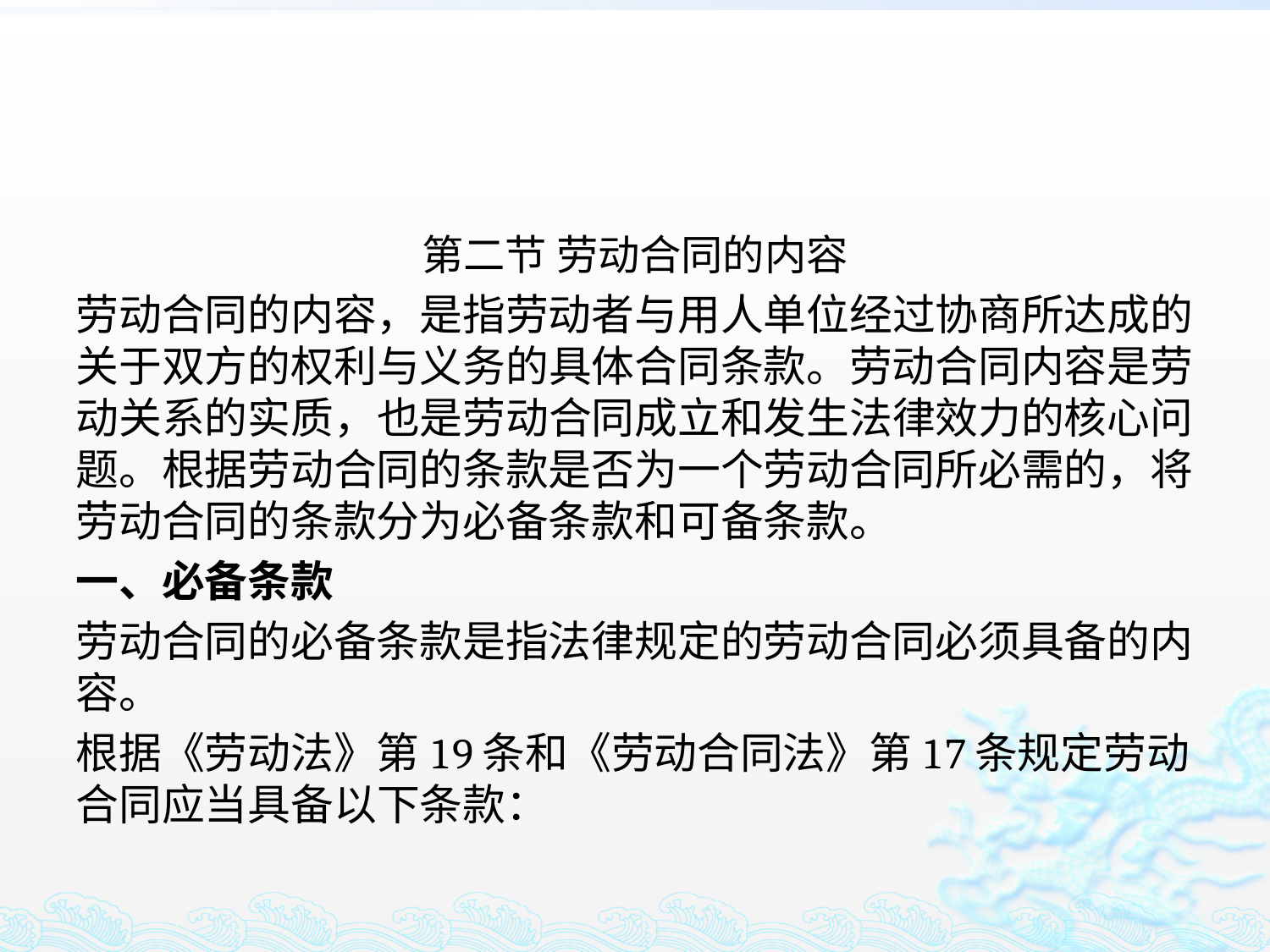

#
第二节 劳动合同的内容
劳动合同的内容，是指劳动者与用人单位经过协商所达成的关于双方的权利与义务的具体合同条款。劳动合同内容是劳动关系的实质，也是劳动合同成立和发生法律效力的核心问题。根据劳动合同的条款是否为一个劳动合同所必需的，将劳动合同的条款分为必备条款和可备条款。
一、必备条款
劳动合同的必备条款是指法律规定的劳动合同必须具备的内容。
根据《劳动法》第19条和《劳动合同法》第17条规定劳动合同应当具备以下条款：